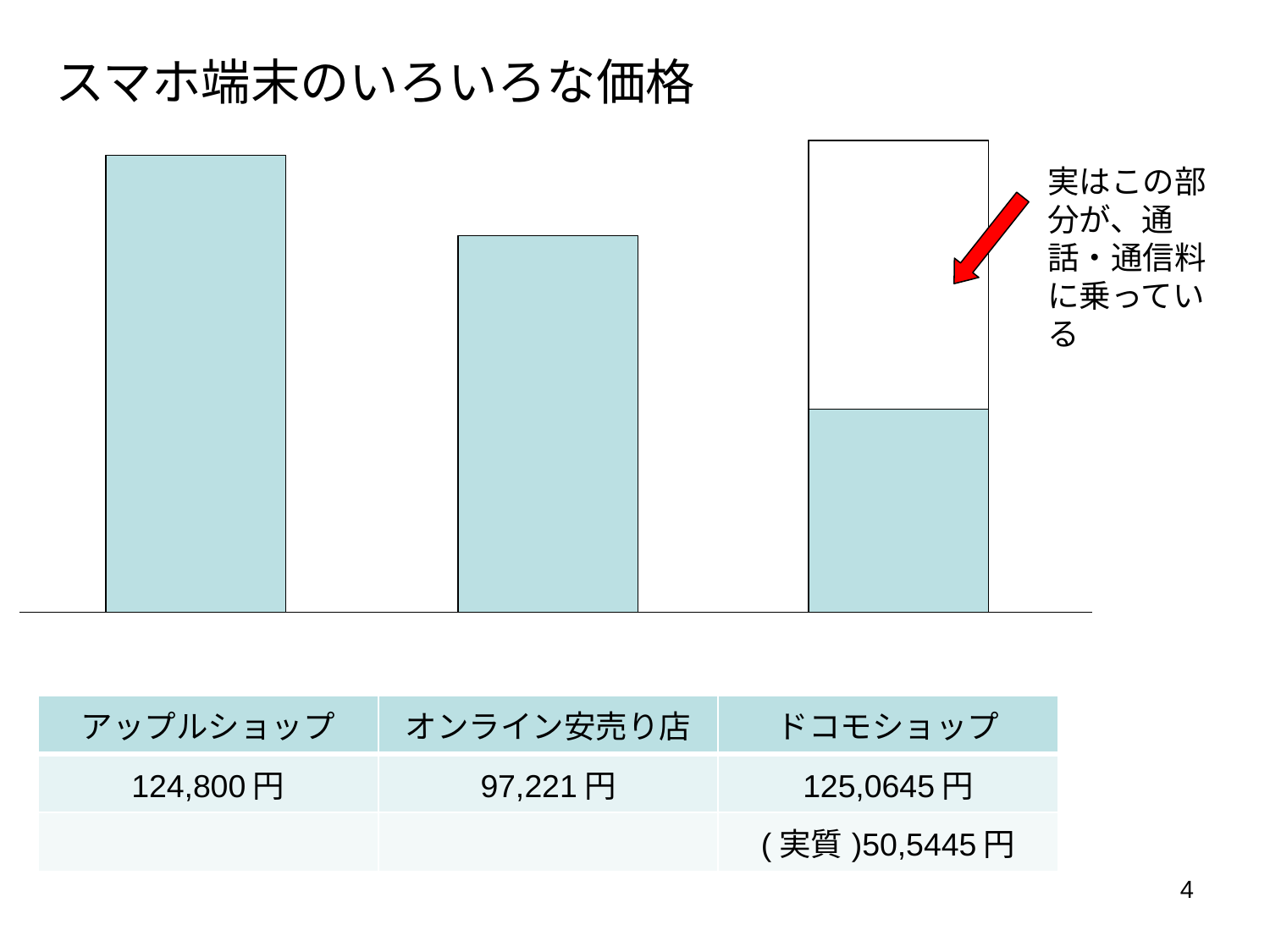

# スマホ端末のいろいろな価格

実はこの部分が、通話・通信料に乗っている

| アップルショップ | オンライン安売り店 | ドコモショップ |
| --- | --- | --- |
| 124,800円 | 97,221円 | 125,0645円 |
|  |  | (実質)50,5445円 |
4